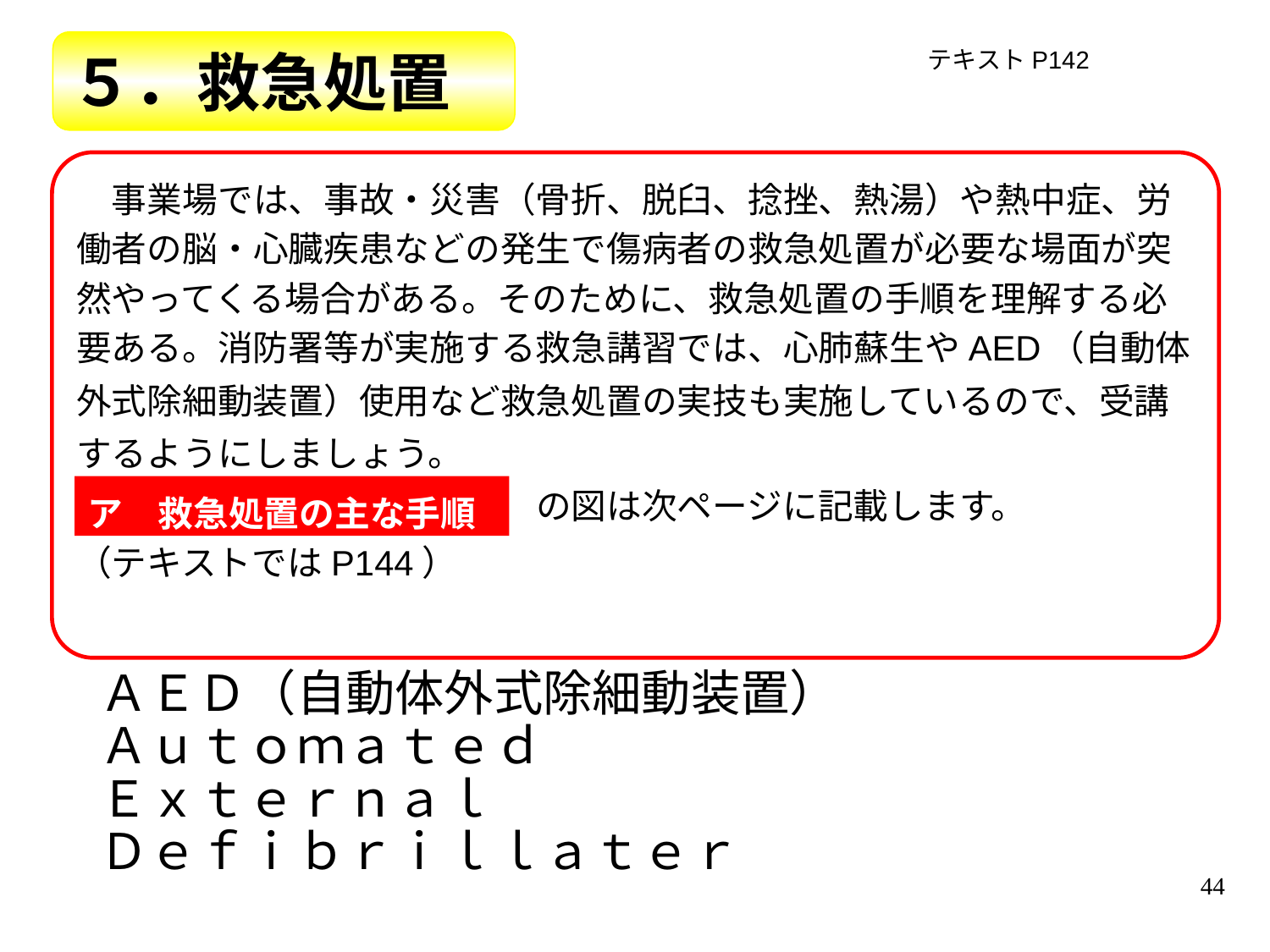

５．救急処置
テキストP142
　事業場では、事故・災害（骨折、脱臼、捻挫、熱湯）や熱中症、労
働者の脳・心臓疾患などの発生で傷病者の救急処置が必要な場面が突
然やってくる場合がある。そのために、救急処置の手順を理解する必
要ある。消防署等が実施する救急講習では、心肺蘇生やAED（自動体
外式除細動装置）使用など救急処置の実技も実施しているので、受講
するようにしましょう。
　　　　　　　　　　　　　の図は次ページに記載します。
（テキストではP144）

ア　救急処置の主な手順
ＡＥＤ（自動体外式除細動装置）
Ａｕｔｏｍａｔｅｄ
Ｅｘｔｅｒｎａｌ
Ｄｅｆｉｂｒｉｌｌａｔｅｒ
44